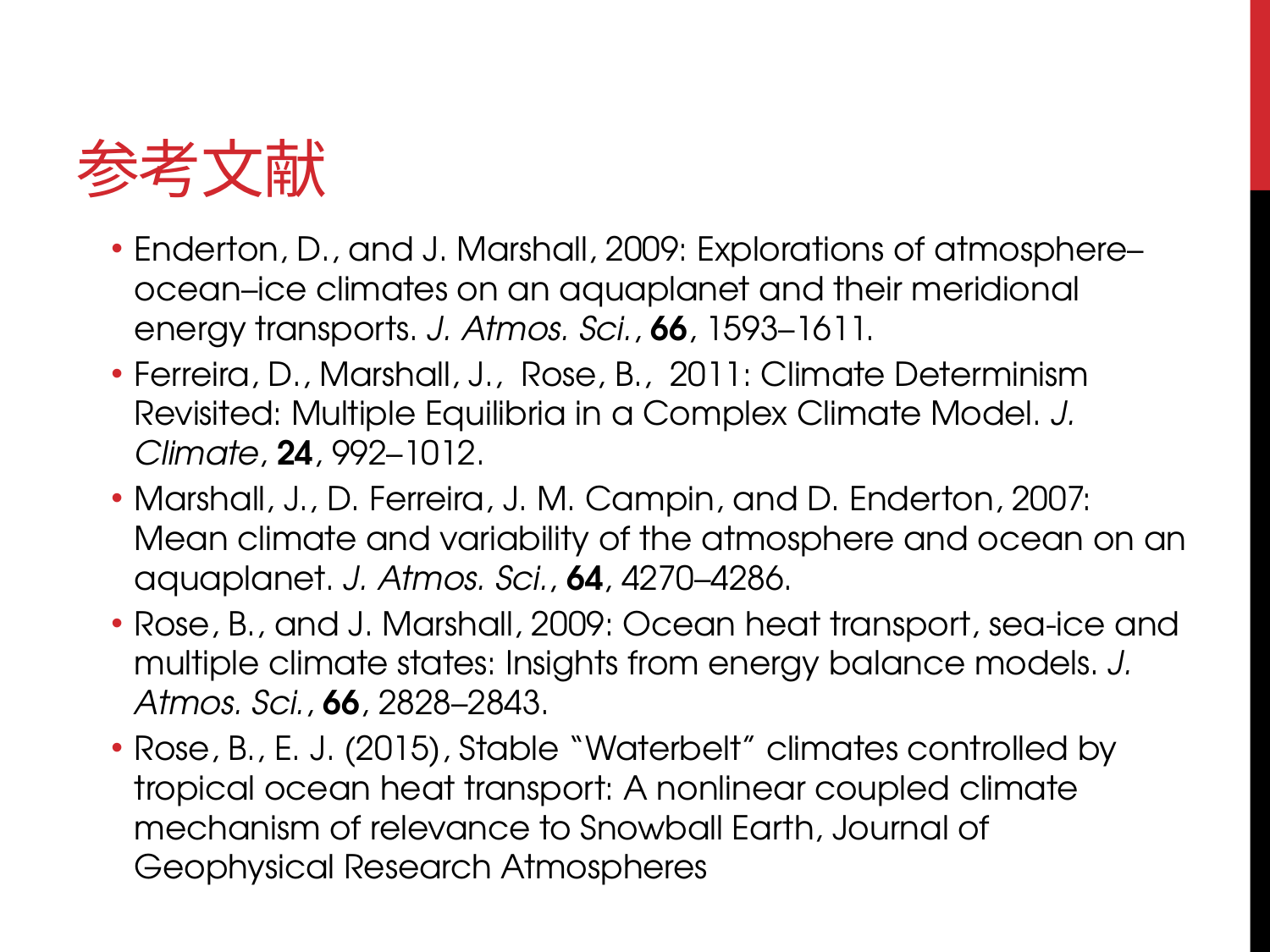

# 参考文献
Enderton, D., and J. Marshall, 2009: Explorations of atmosphere–ocean–ice climates on an aquaplanet and their meridional energy transports. J. Atmos. Sci., 66, 1593–1611.
Ferreira, D., Marshall, J.,  Rose, B.,  2011: Climate Determinism Revisited: Multiple Equilibria in a Complex Climate Model. J. Climate, 24, 992–1012.
Marshall, J., D. Ferreira, J. M. Campin, and D. Enderton, 2007: Mean climate and variability of the atmosphere and ocean on an aquaplanet. J. Atmos. Sci., 64, 4270–4286.
Rose, B., and J. Marshall, 2009: Ocean heat transport, sea-ice and multiple climate states: Insights from energy balance models. J. Atmos. Sci., 66, 2828–2843.
Rose, B., E. J. (2015), Stable “Waterbelt” climates controlled by tropical ocean heat transport: A nonlinear coupled climate mechanism of relevance to Snowball Earth, Journal of Geophysical Research Atmospheres